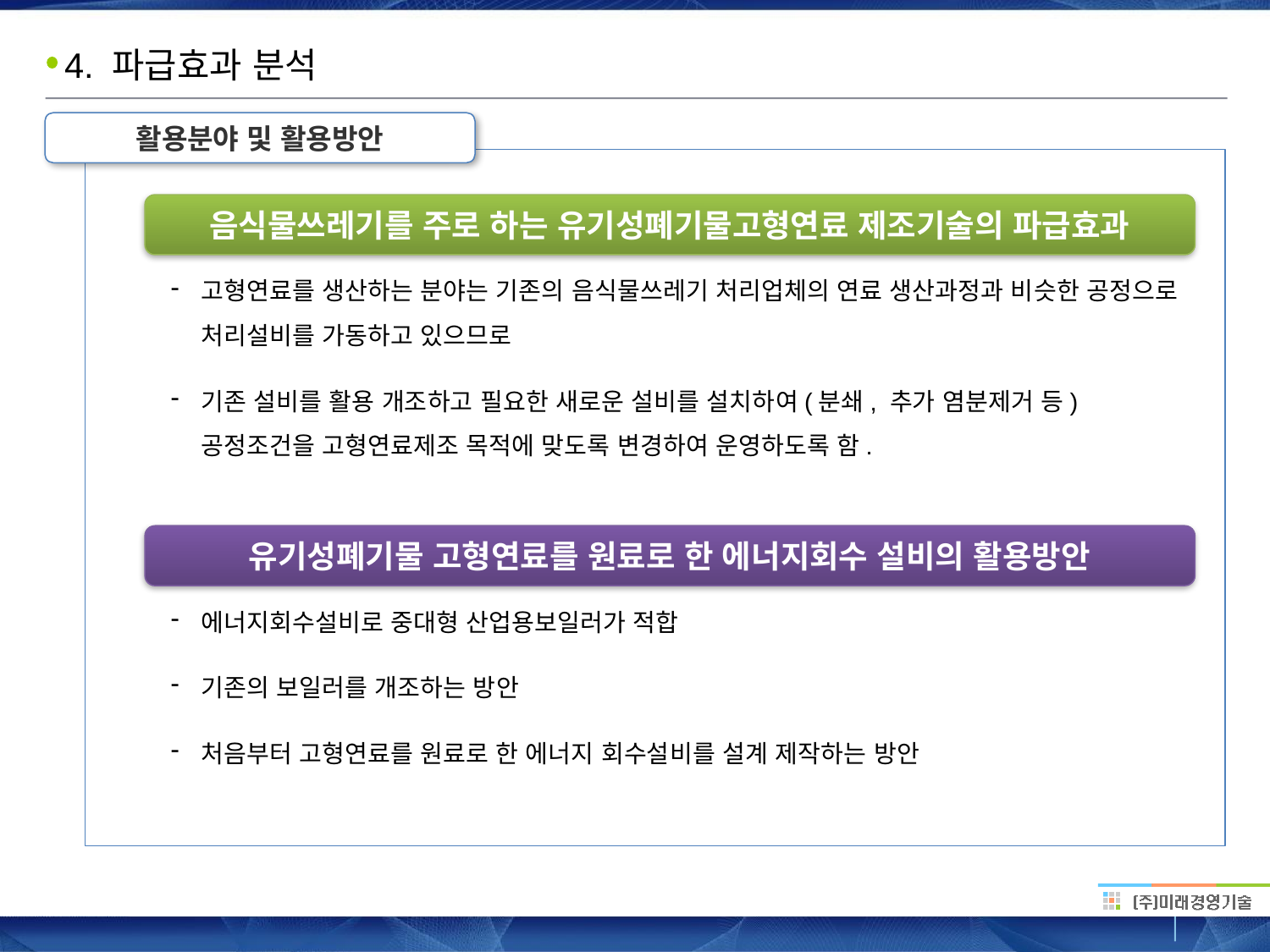

# 4. 파급효과 분석
활용분야 및 활용방안

음식물쓰레기를 주로 하는 유기성폐기물고형연료 제조기술의 파급효과
고형연료를 생산하는 분야는 기존의 음식물쓰레기 처리업체의 연료 생산과정과 비슷한 공정으로 처리설비를 가동하고 있으므로
기존 설비를 활용 개조하고 필요한 새로운 설비를 설치하여(분쇄, 추가 염분제거 등) 공정조건을 고형연료제조 목적에 맞도록 변경하여 운영하도록 함.
유기성폐기물 고형연료를 원료로 한 에너지회수 설비의 활용방안
에너지회수설비로 중대형 산업용보일러가 적합
기존의 보일러를 개조하는 방안
처음부터 고형연료를 원료로 한 에너지 회수설비를 설계 제작하는 방안